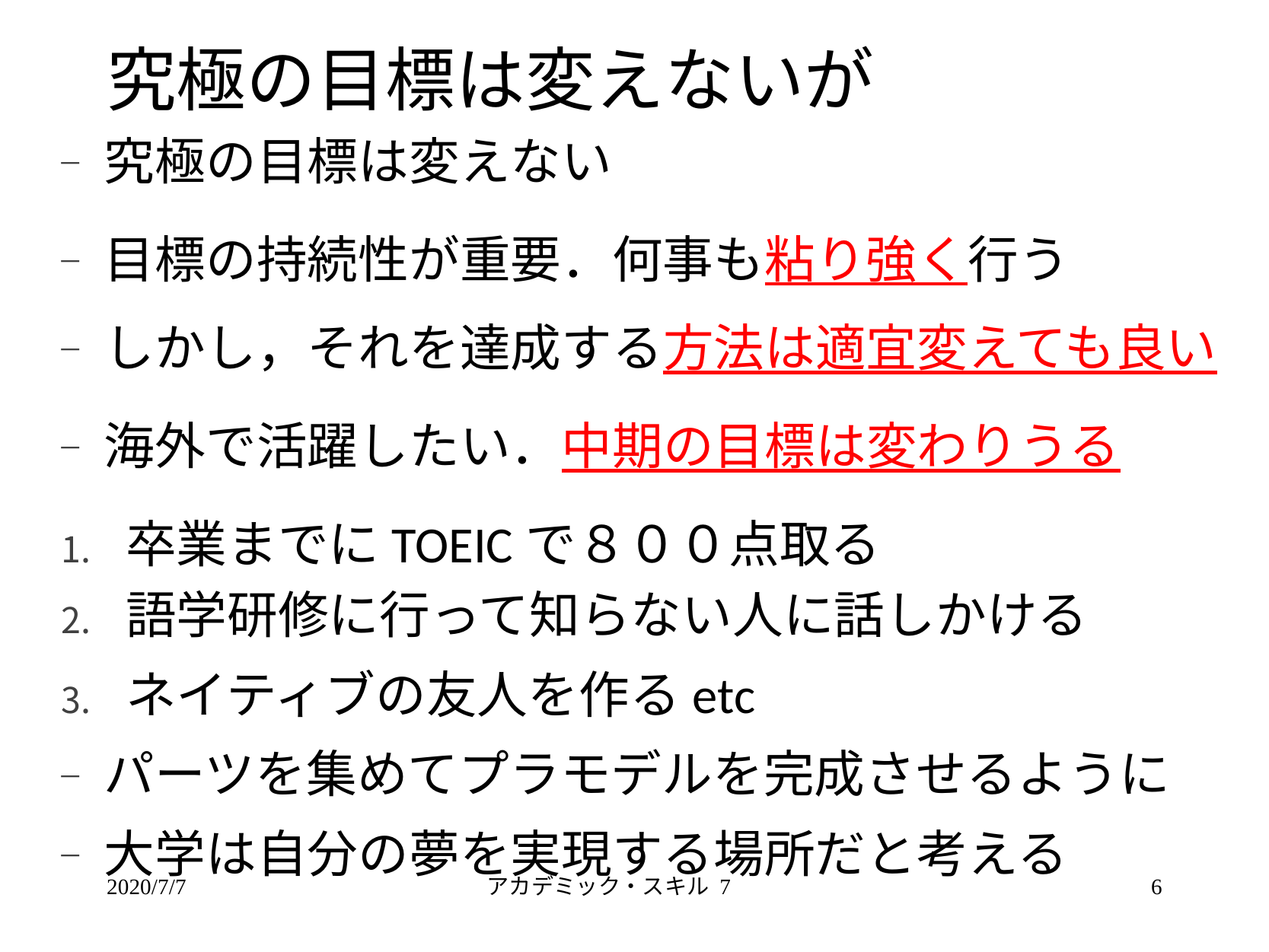

# 究極の目標は変えないが
究極の目標は変えない
目標の持続性が重要．何事も粘り強く行う
しかし，それを達成する方法は適宜変えても良い
海外で活躍したい．中期の目標は変わりうる
卒業までにTOEICで８００点取る
語学研修に行って知らない人に話しかける
ネイティブの友人を作るetc
パーツを集めてプラモデルを完成させるように
大学は自分の夢を実現する場所だと考える
2020/7/7
アカデミック・スキル 7
6